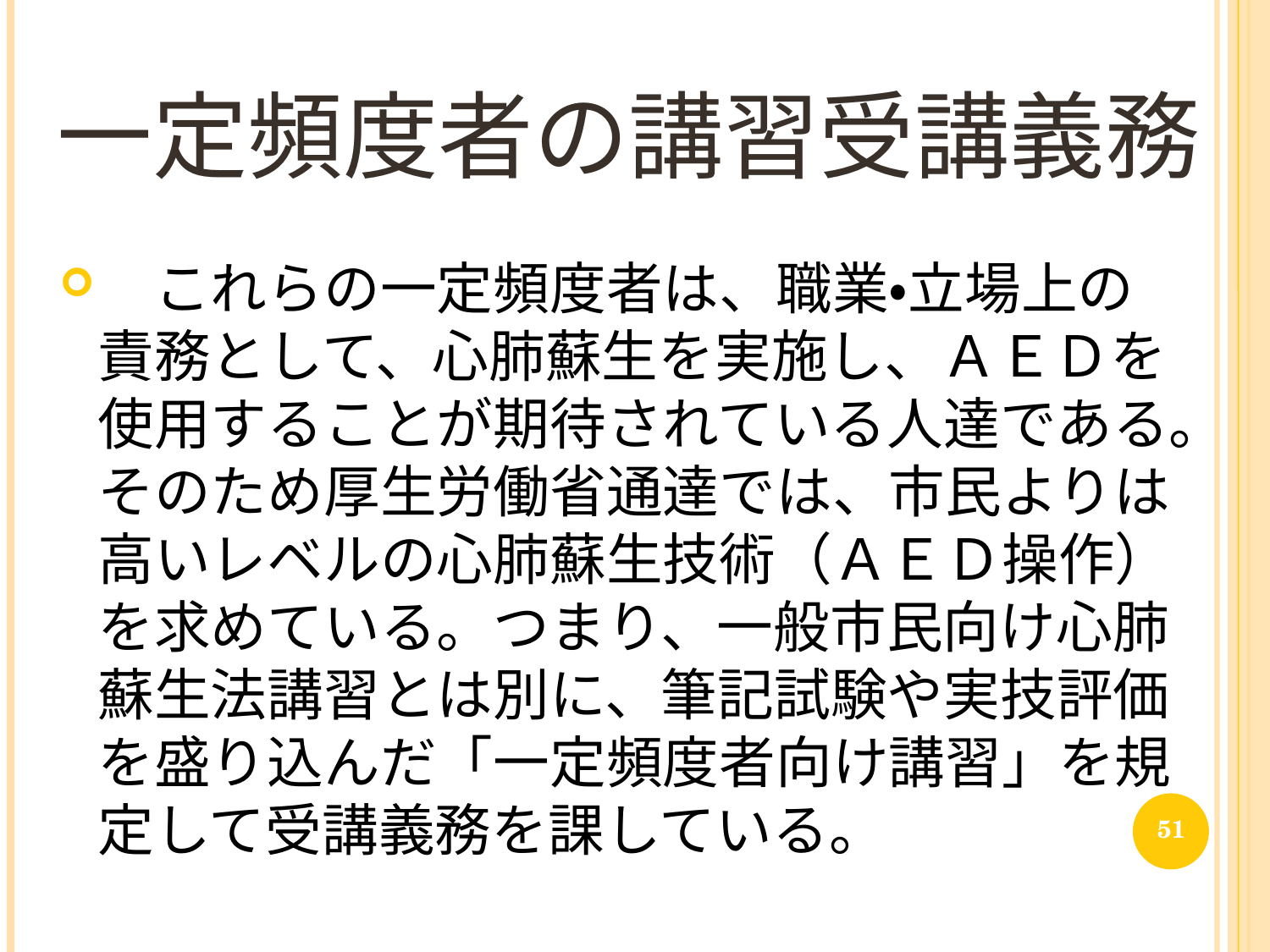

一定頻度者の講習受講義務
　これらの一定頻度者は、職業・立場上の責務として、心肺蘇生を実施し、ＡＥＤを使用することが期待されている人達である。そのため厚生労働省通達では、市民よりは高いレベルの心肺蘇生技術（ＡＥＤ操作）を求めている。つまり、一般市民向け心肺蘇生法講習とは別に、筆記試験や実技評価を盛り込んだ「一定頻度者向け講習」を規定して受講義務を課している。
51